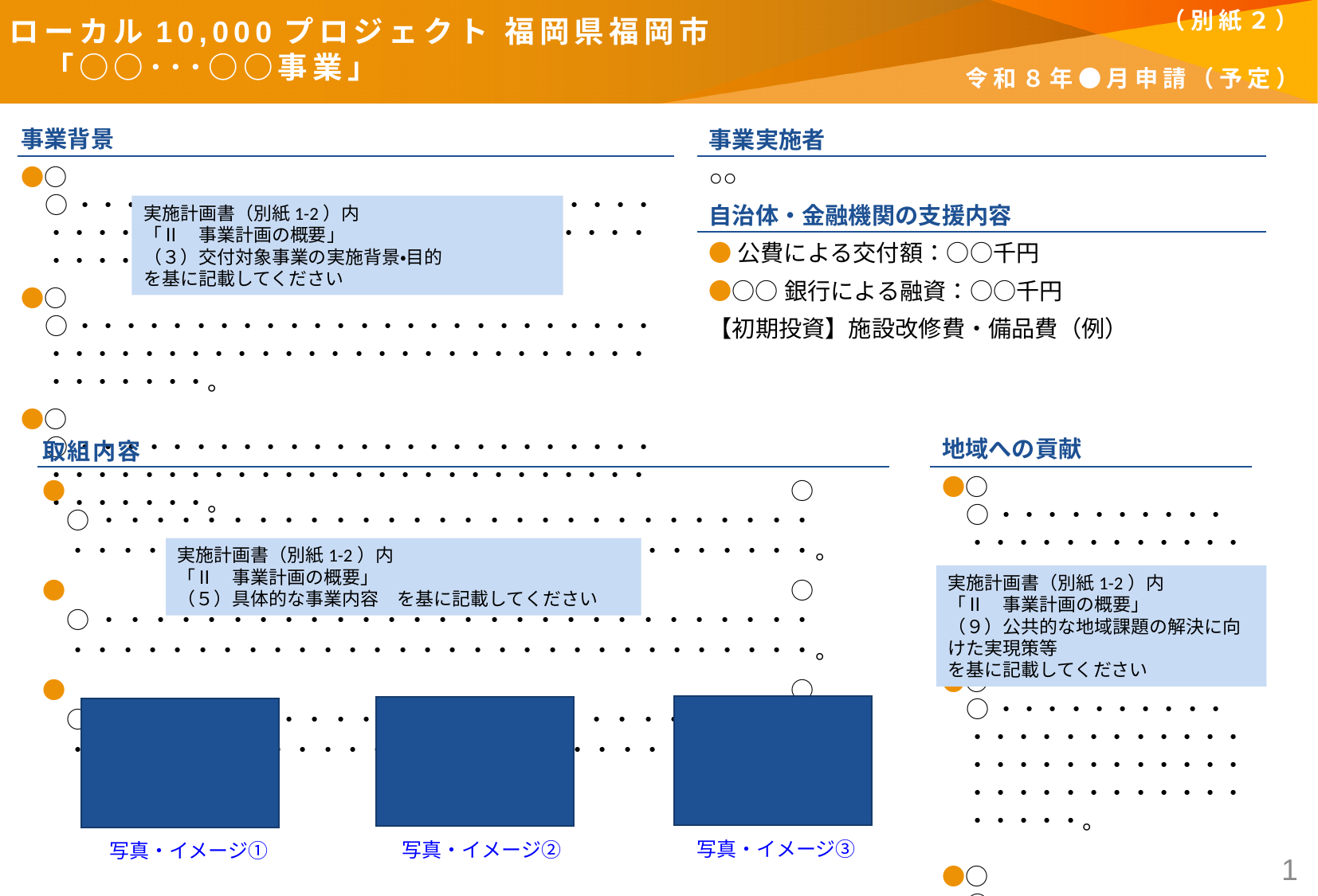

（別紙２）
ローカル10,000プロジェクト 福岡県福岡市
　「○○･･･○○事業」
令和８年●月申請（予定）
【注意点】
・総務省HPに公開されている「事業概要ポンチ絵」の記載例を参考に作成してください。
・実施計画書の記載内容と整合するよう記載してください。

事業背景
●○○・・・・・・・・・・・・・・・・・・・・・・・・・・・・・・・・・・・・・・・・・・・・・・・・・・・・・・・・・・。
●○○・・・・・・・・・・・・・・・・・・・・・・・・・・・・・・・・・・・・・・・・・・・・・・・・・・・・・・・・・・。
●○○・・・・・・・・・・・・・・・・・・・・・・・・・・・・・・・・・・・・・・・・・・・・・・・・・・・・・・・・・・。
事業実施者
○○
自治体・金融機関の支援内容
●公費による交付額：○○千円
●○○銀行による融資：○○千円
【初期投資】施設改修費・備品費（例）
実施計画書（別紙1-2）内
「Ⅱ　事業計画の概要」
（３）交付対象事業の実施背景・目的
を基に記載してください

取組内容
●○○・・・・・・・・・・・・・・・・・・・・・・・・・・・・・・・・・・・・・・・・・・・・・・・・・・・・・・・・・・。
●○○・・・・・・・・・・・・・・・・・・・・・・・・・・・・・・・・・・・・・・・・・・・・・・・・・・・・・・・・・・。
●○○・・・・・・・・・・・・・・・・・・・・・・・・・・・・・・・・・・・・・・・・・・・・・・・・・・・・・・・・・・。

地域への貢献
●○○・・・・・・・・・・・・・・・・・・・・・・・・・・・・・・・・・・・・・・・・・・・・・・・・・・・。

●○○・・・・・・・・・・・・・・・・・・・・・・・・・・・・・・・・・・・・・・・・・・・・・・・・・・・。

●○○・・・・・・・・・・・・・・・・・・・・・・・・・・・・・・・・・・・・・・・・・・・・・・・・・・・・・・・・・・・・・・・・・・・・・・・・・・・・・・・・・・・・・・・・・・・・・・・・・・・。
実施計画書（別紙1-2）内
「Ⅱ　事業計画の概要」
（５）具体的な事業内容　を基に記載してください
実施計画書（別紙1-2）内
「Ⅱ　事業計画の概要」
（９）公共的な地域課題の解決に向けた実現策等
を基に記載してください

写真・イメージ③
写真・イメージ②
写真・イメージ①
1